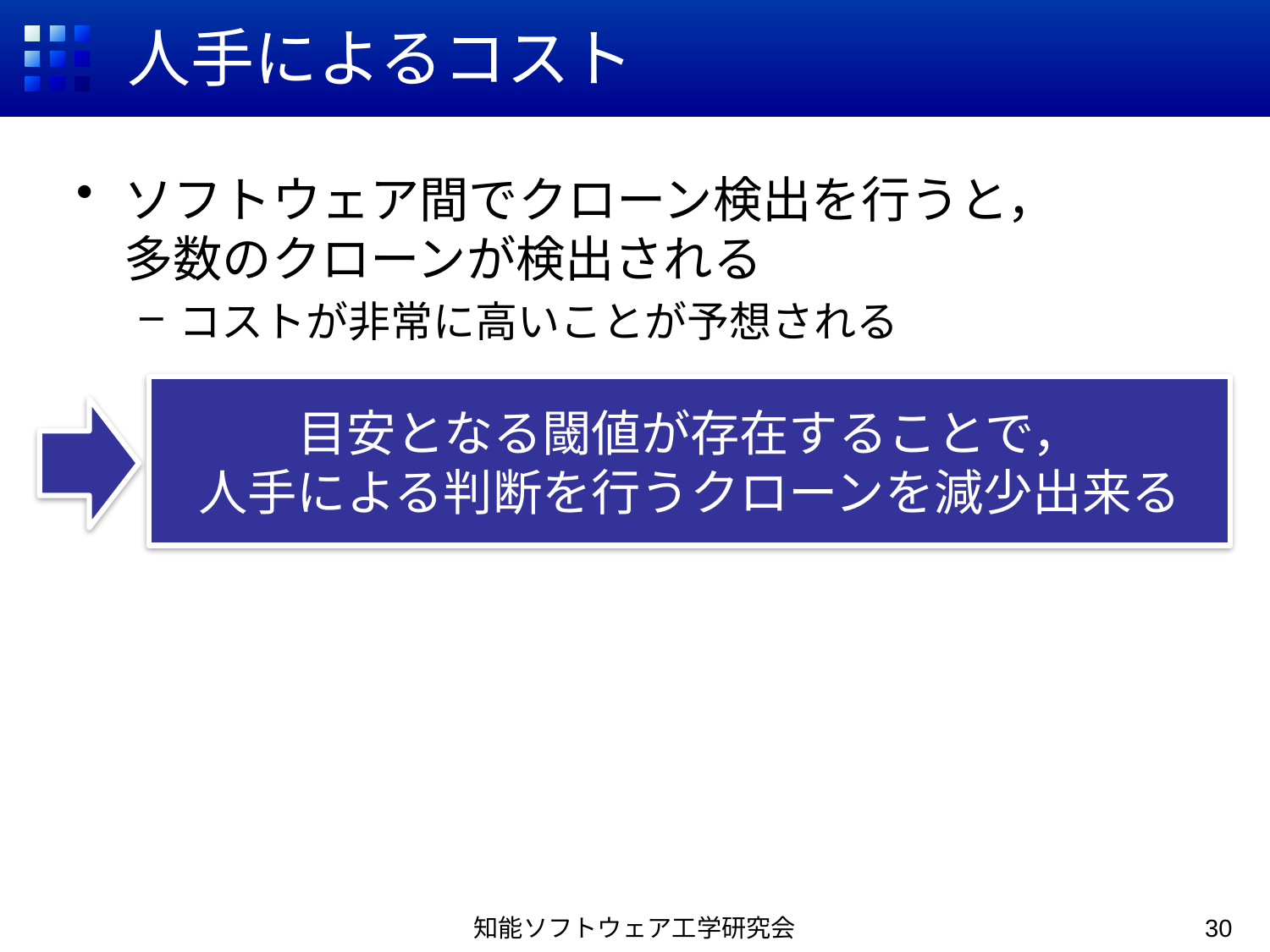

# 人手によるコスト
ソフトウェア間でクローン検出を行うと，
多数のクローンが検出される
コストが非常に高いことが予想される
目安となる閾値が存在することで，
人手による判断を行うクローンを減少出来る

知能ソフトウェア工学研究会
30